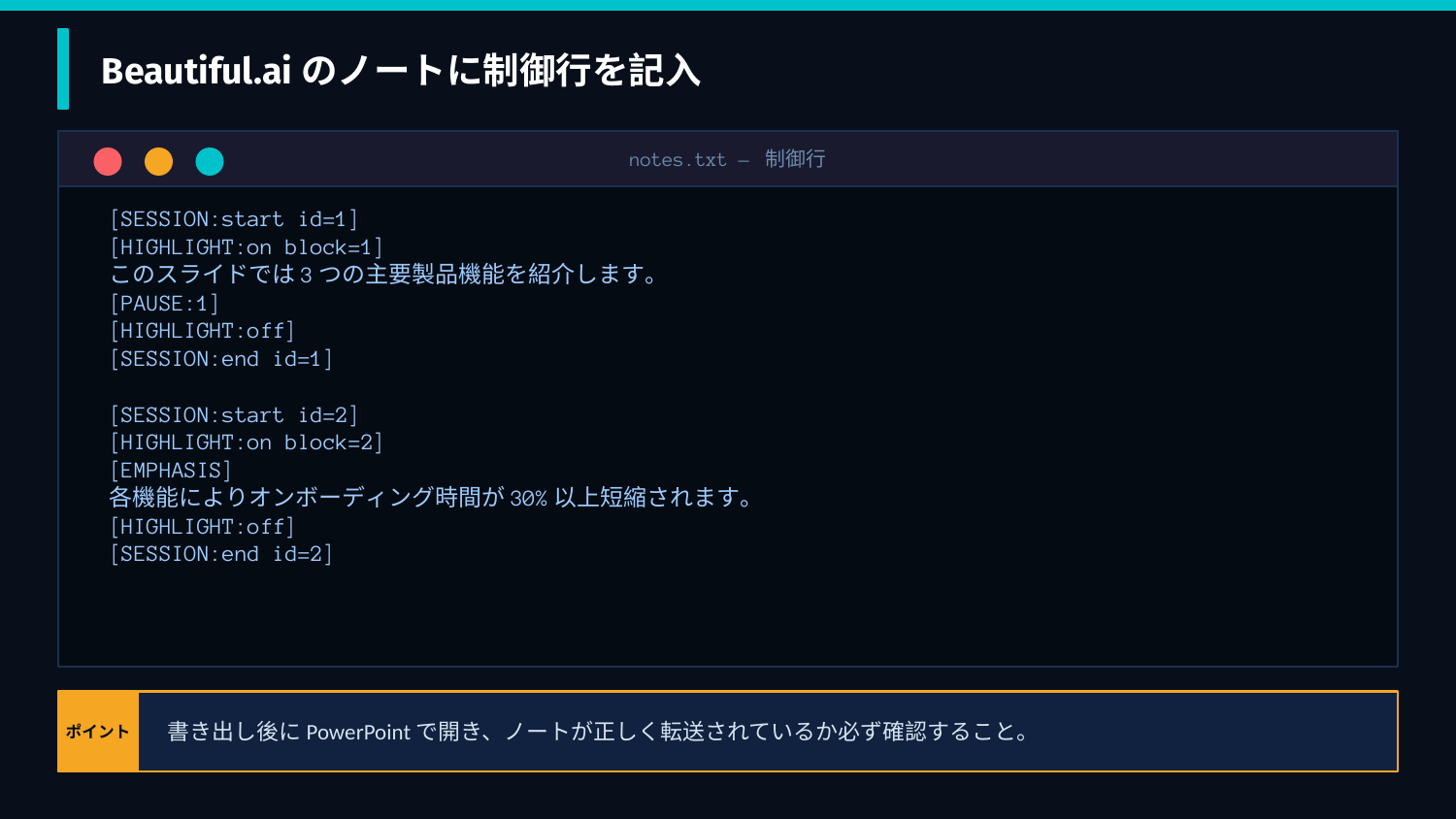

Beautiful.aiのノートに制御行を記入

notes.txt — 制御行

[SESSION:start id=1]
[HIGHLIGHT:on block=1]
このスライドでは3つの主要製品機能を紹介します。
[PAUSE:1]
[HIGHLIGHT:off]
[SESSION:end id=1]

[SESSION:start id=2]
[HIGHLIGHT:on block=2]
[EMPHASIS]
各機能によりオンボーディング時間が30%以上短縮されます。
[HIGHLIGHT:off]
[SESSION:end id=2]

ポイント
書き出し後にPowerPointで開き、ノートが正しく転送されているか必ず確認すること。